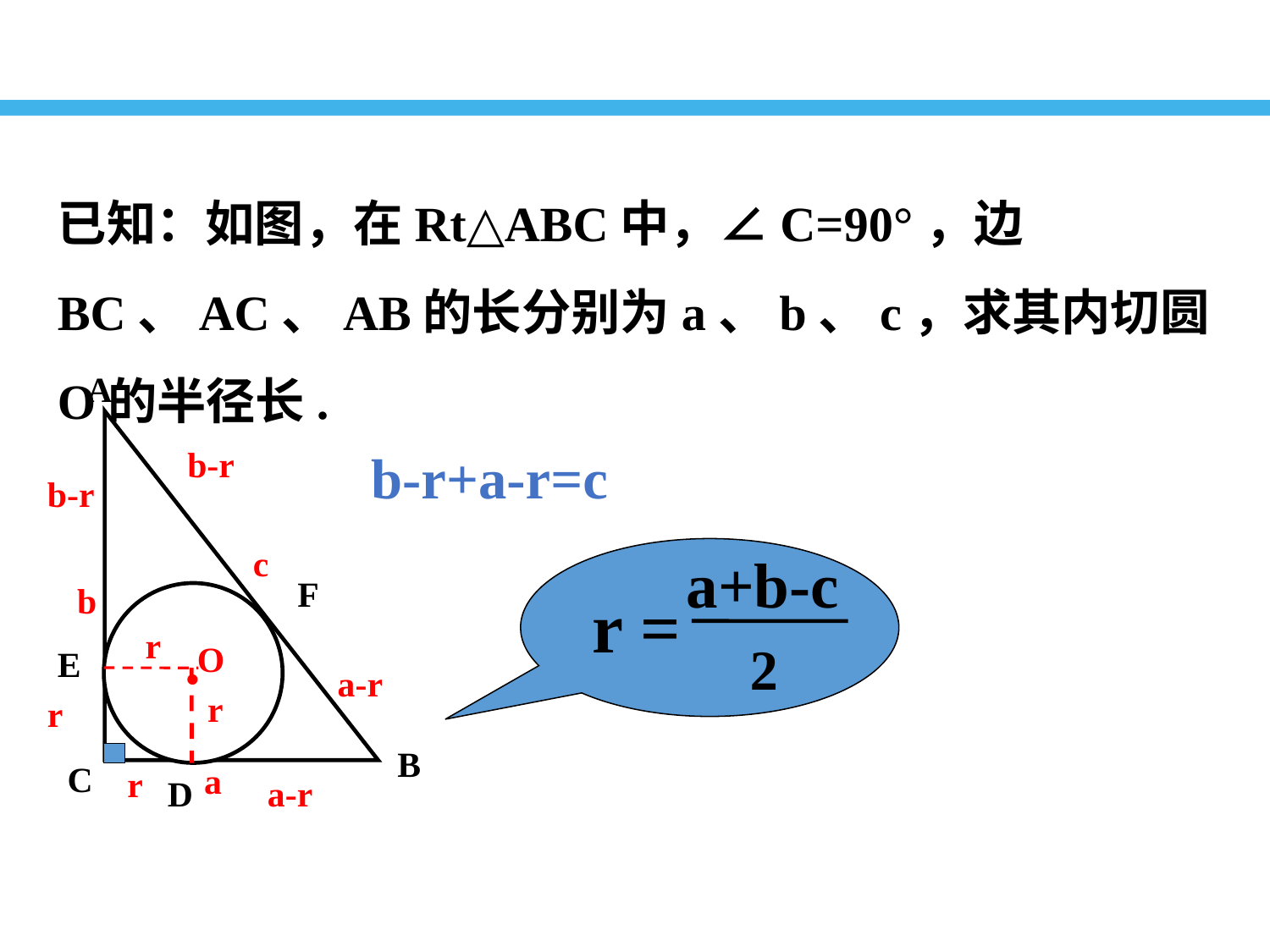

已知：如图，在Rt△ABC中，∠C=90°，边BC、AC、AB的长分别为a、b、c，求其内切圆O的半径长.
A

b-r
b-r+a-r=c
b-r
c

a+b-c
F
b
r =

.
r

2
O
E
a-r

r
r
B

C
a
r
D
a-r